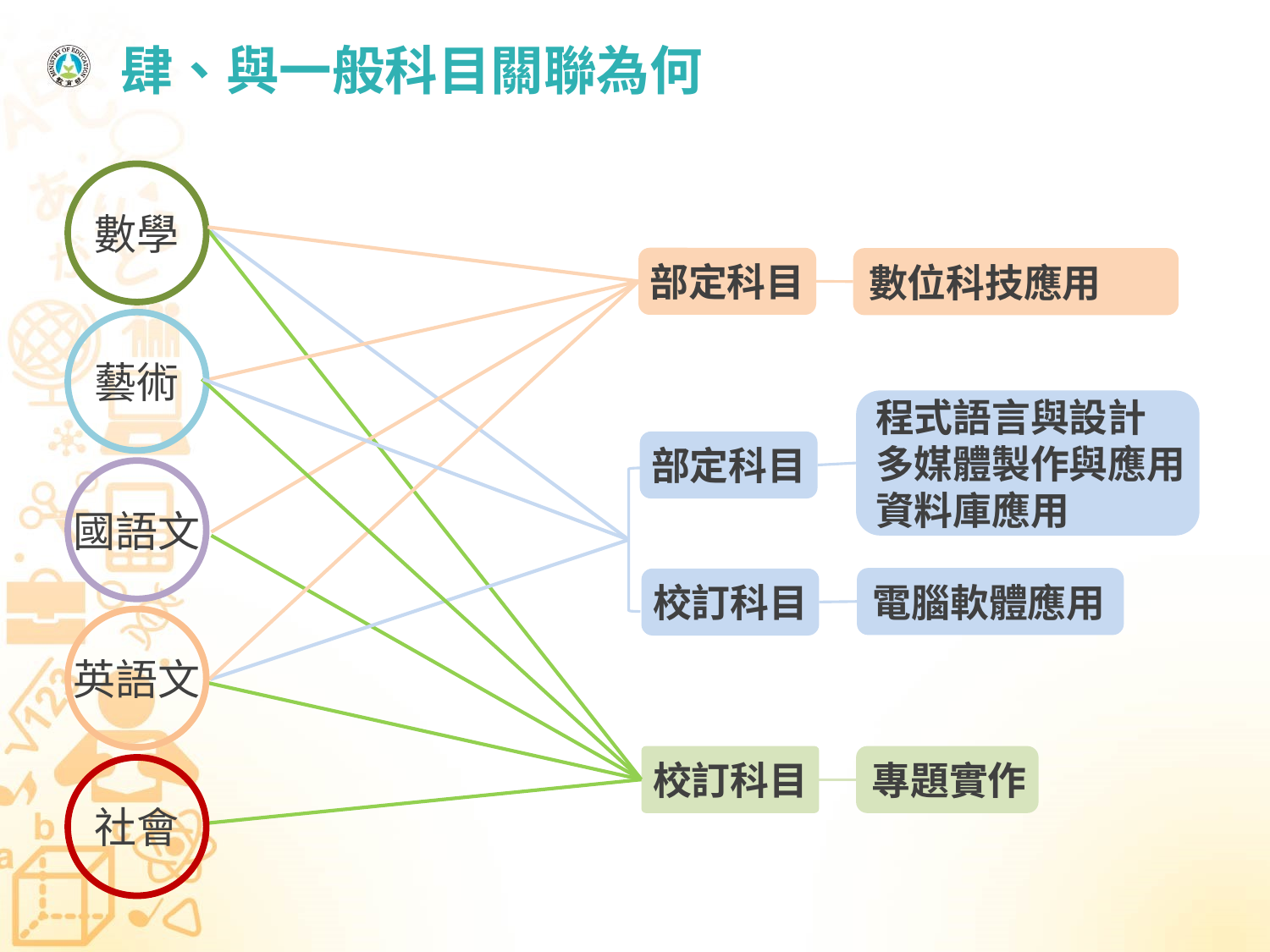

# 肆、與一般科目關聯為何
數學
部定科目
數位科技應用
藝術
程式語言與設計
多媒體製作與應用
資料庫應用
部定科目
國語文

電腦軟體應用
校訂科目
英語文
校訂科目
專題實作
社會